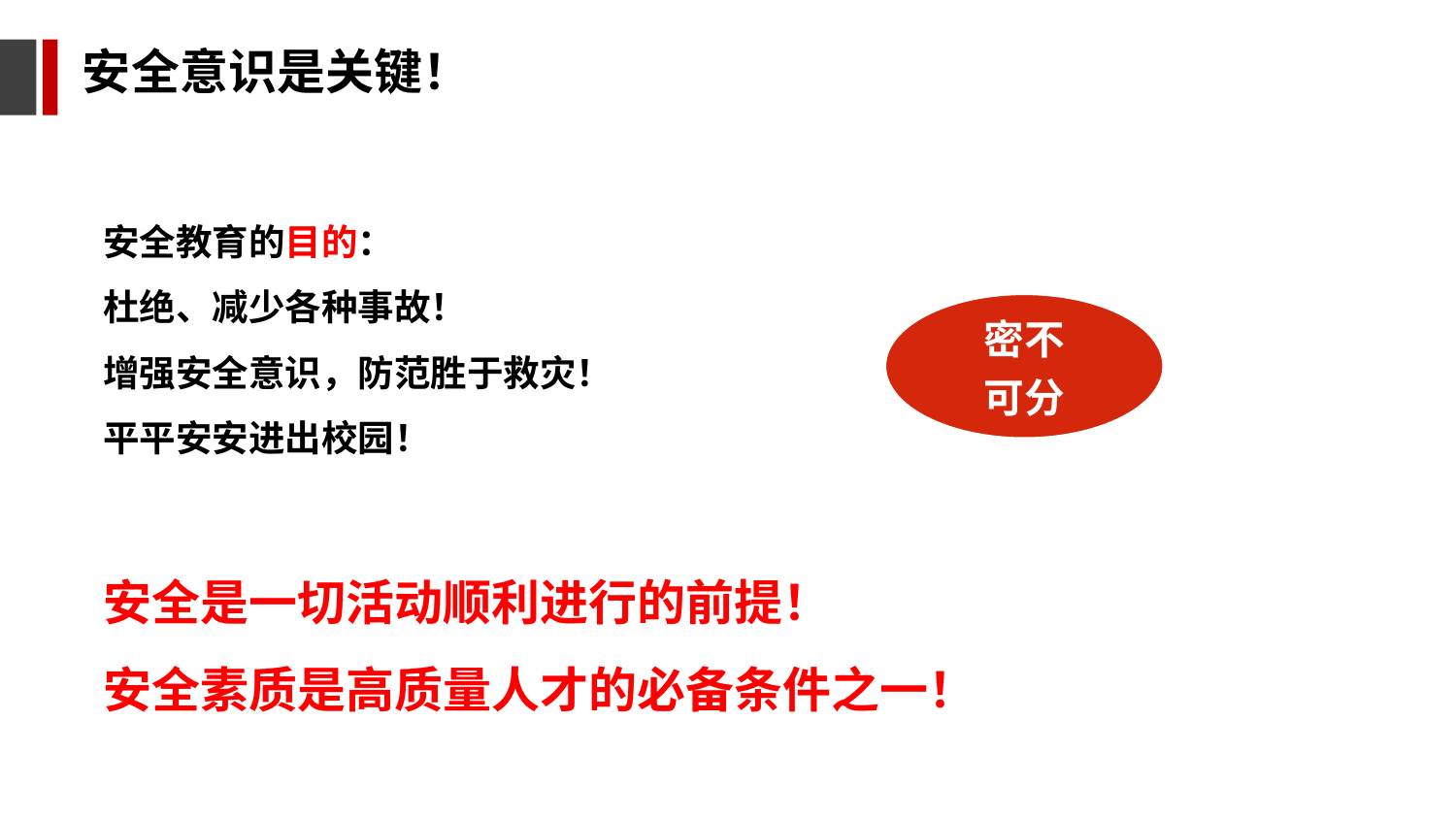

安全意识是关键！
密不
可分
安全教育的目的：
杜绝、减少各种事故！
增强安全意识，防范胜于救灾！   平平安安进出校园！
安全是一切活动顺利进行的前提！
安全素质是高质量人才的必备条件之一！